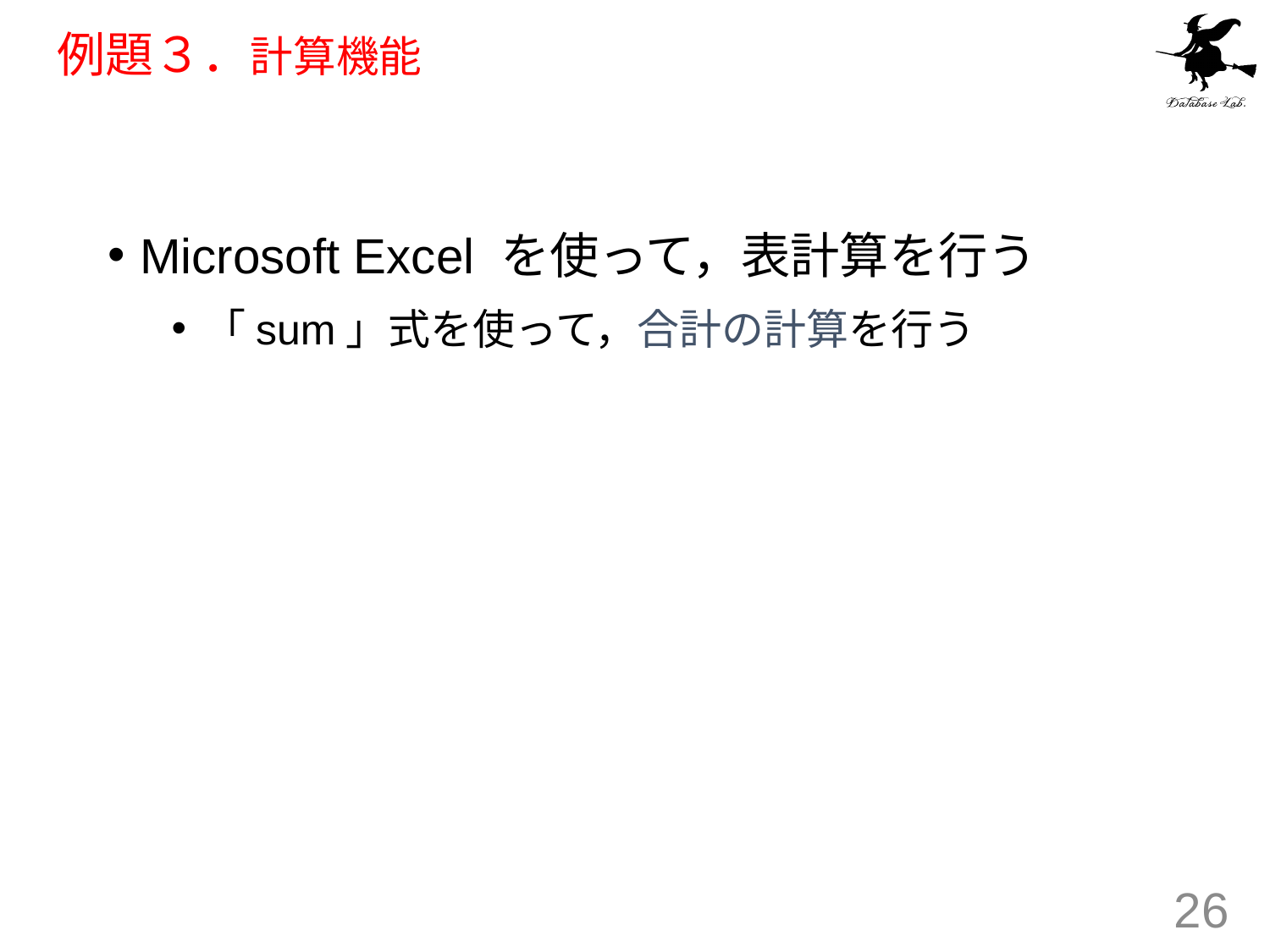

# 例題３．計算機能
Microsoft Excel を使って，表計算を行う
「sum」式を使って，合計の計算を行う

26